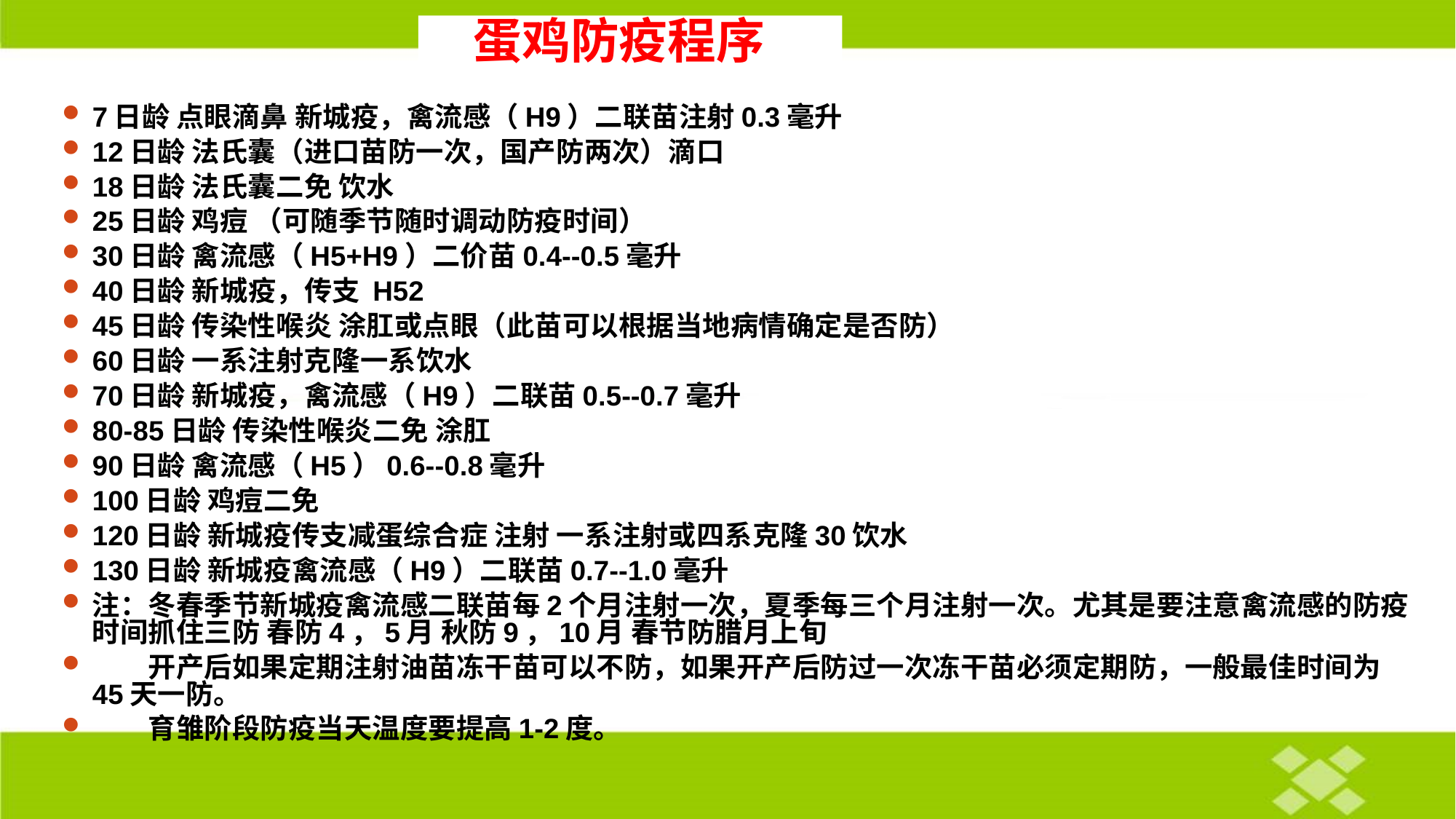

# 蛋鸡防疫程序
7日龄 点眼滴鼻 新城疫，禽流感（H9）二联苗注射0.3毫升
12日龄 法氏囊（进口苗防一次，国产防两次）滴口
18日龄 法氏囊二免 饮水
25日龄 鸡痘 （可随季节随时调动防疫时间）
30日龄 禽流感（H5+H9）二价苗0.4--0.5毫升
40日龄 新城疫，传支 H52
45日龄 传染性喉炎 涂肛或点眼（此苗可以根据当地病情确定是否防）
60日龄 一系注射克隆一系饮水
70日龄 新城疫，禽流感（H9）二联苗0.5--0.7毫升
80-85日龄 传染性喉炎二免 涂肛
90日龄 禽流感（H5）0.6--0.8毫升
100日龄 鸡痘二免
120日龄 新城疫传支减蛋综合症 注射 一系注射或四系克隆30饮水
130日龄 新城疫禽流感（H9）二联苗0.7--1.0毫升
注：冬春季节新城疫禽流感二联苗每2个月注射一次，夏季每三个月注射一次。尤其是要注意禽流感的防疫时间抓住三防 春防4，5月 秋防9，10月 春节防腊月上旬
　　开产后如果定期注射油苗冻干苗可以不防，如果开产后防过一次冻干苗必须定期防，一般最佳时间为45天一防。
　　育雏阶段防疫当天温度要提高1-2度。